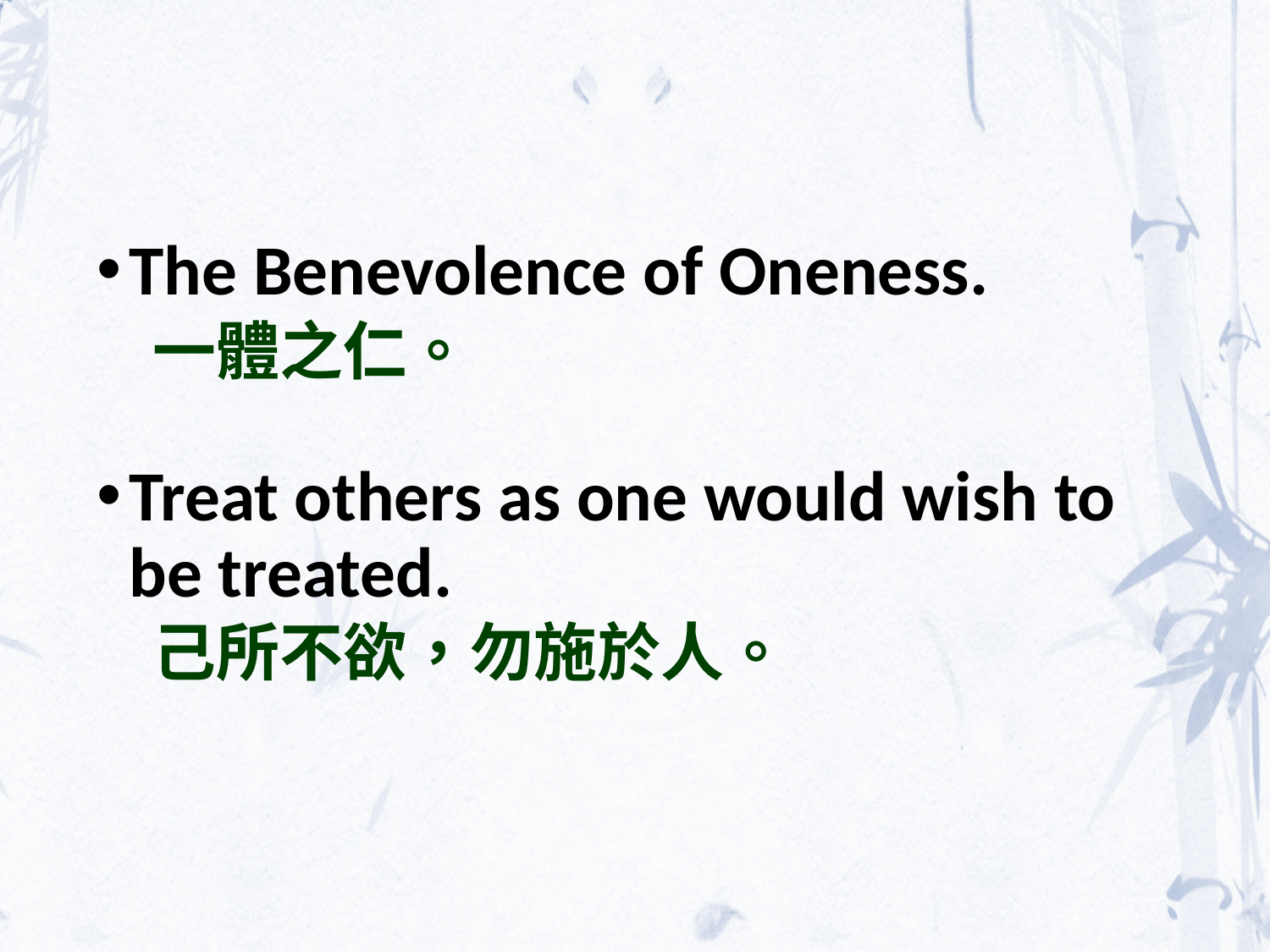

The Benevolence of Oneness.
一體之仁。

Treat others as one would wish to be treated.
己所不欲，勿施於人。